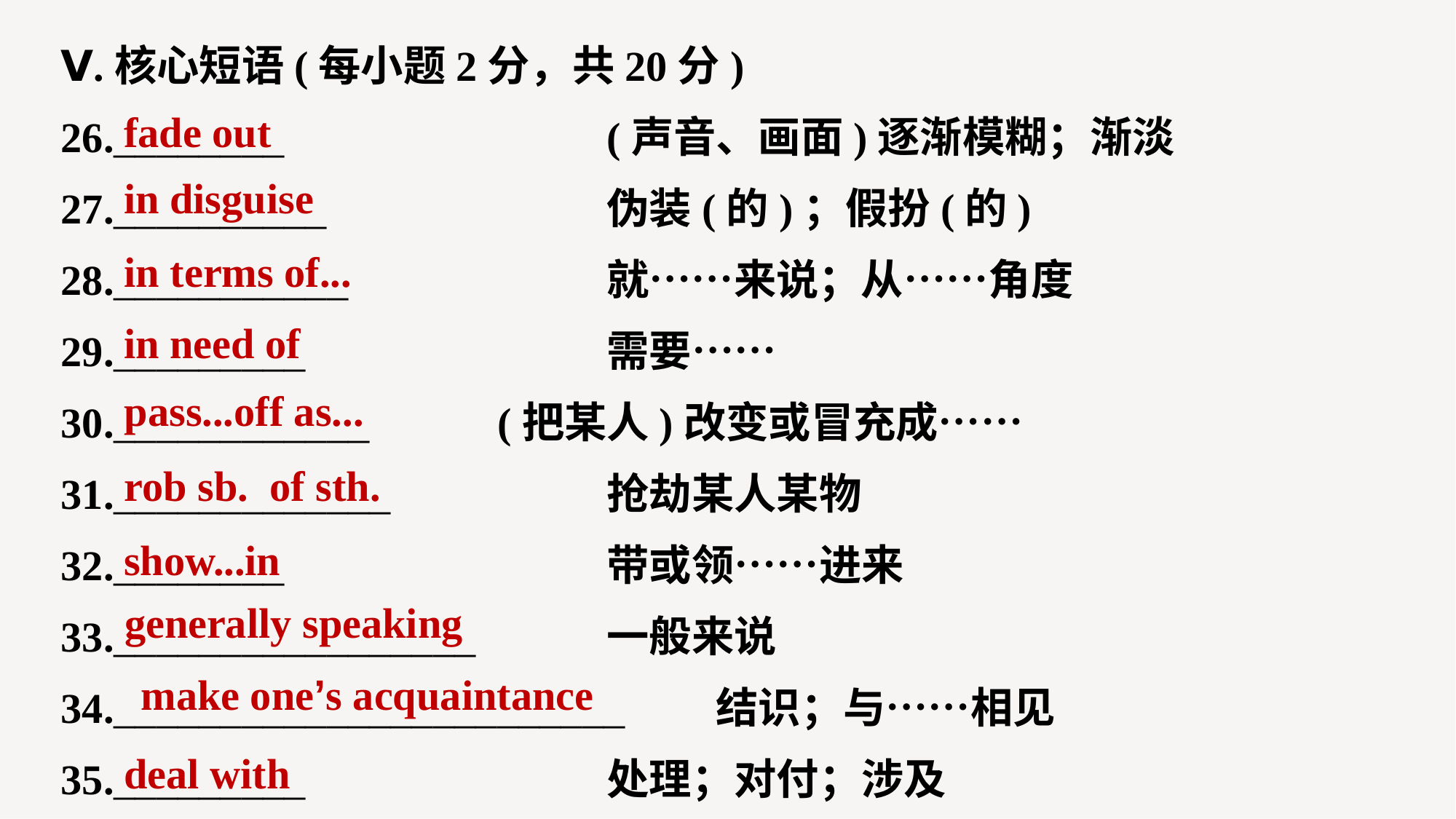

Ⅴ.核心短语(每小题2分，共20分)
26.________			(声音、画面)逐渐模糊；渐淡
27.__________			伪装(的)；假扮(的)
28.___________			就……来说；从……角度
29._________			需要……
30.____________		(把某人)改变或冒充成……
31._____________ 		抢劫某人某物
32.________			带或领……进来
33._________________		一般来说
34.________________________	结识；与……相见
35._________			处理；对付；涉及
fade out
in disguise
in terms of...
in need of
pass...off as...
rob sb.  of sth.
show...in
generally speaking
make one’s acquaintance
deal with